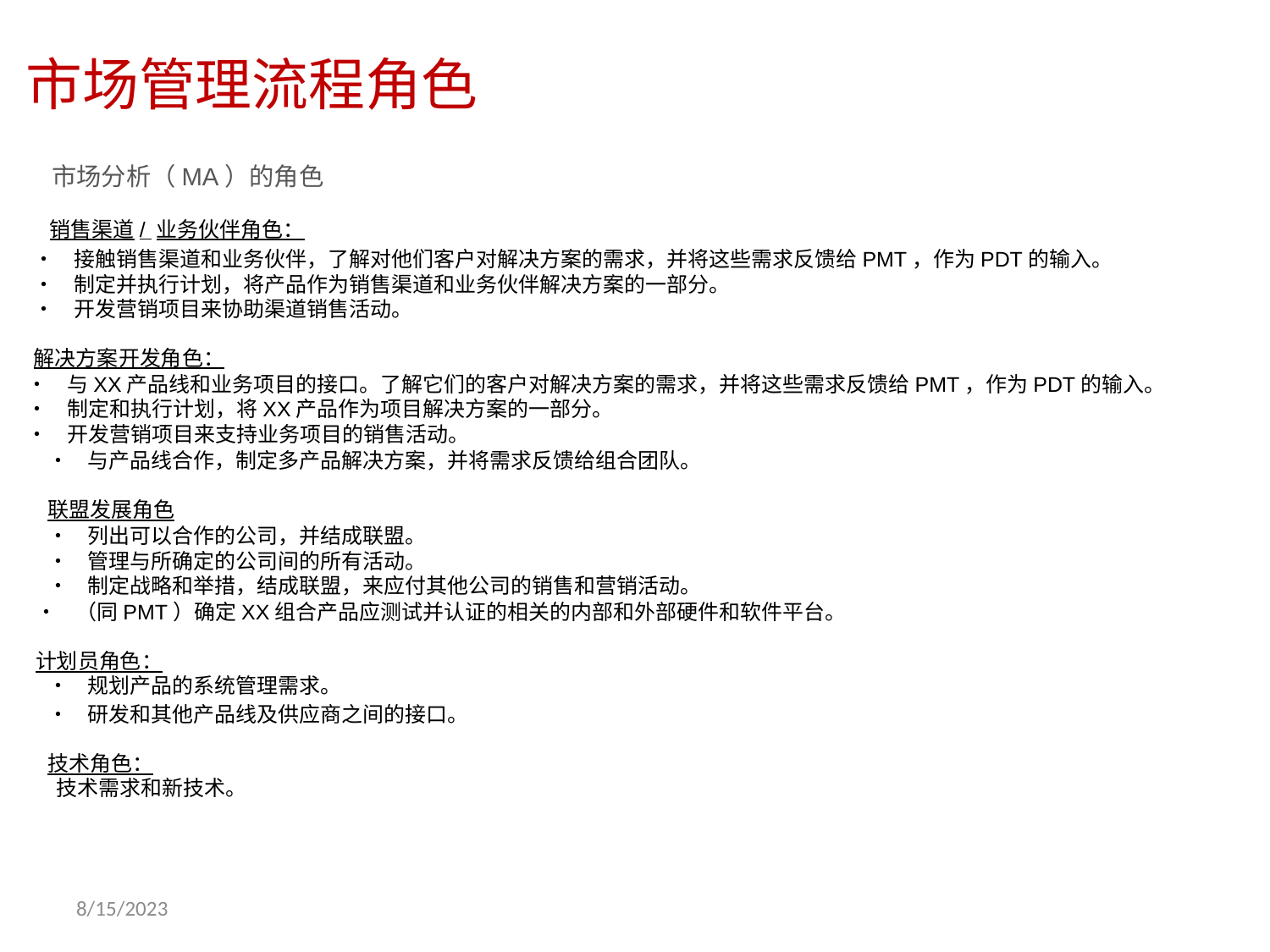

市场管理流程角色
市场分析（MA）的角色
销售渠道/ 业务伙伴角色：
•   接触销售渠道和业务伙伴，了解对他们客户对解决方案的需求，并将这些需求反馈给PMT，作为PDT的输入。
•   制定并执行计划，将产品作为销售渠道和业务伙伴解决方案的一部分。
•   开发营销项目来协助渠道销售活动。

解决方案开发角色：
•   与XX产品线和业务项目的接口。了解它们的客户对解决方案的需求，并将这些需求反馈给PMT，作为PDT的输入。
•   制定和执行计划，将XX产品作为项目解决方案的一部分。
•   开发营销项目来支持业务项目的销售活动。
•   与产品线合作，制定多产品解决方案，并将需求反馈给组合团队。

联盟发展角色
•   列出可以合作的公司，并结成联盟。
•   管理与所确定的公司间的所有活动。
•   制定战略和举措，结成联盟，来应付其他公司的销售和营销活动。
•   （同PMT）确定XX组合产品应测试并认证的相关的内部和外部硬件和软件平台。

计划员角色：
•   规划产品的系统管理需求。
•   研发和其他产品线及供应商之间的接口。

技术角色：
技术需求和新技术。
8/15/2023